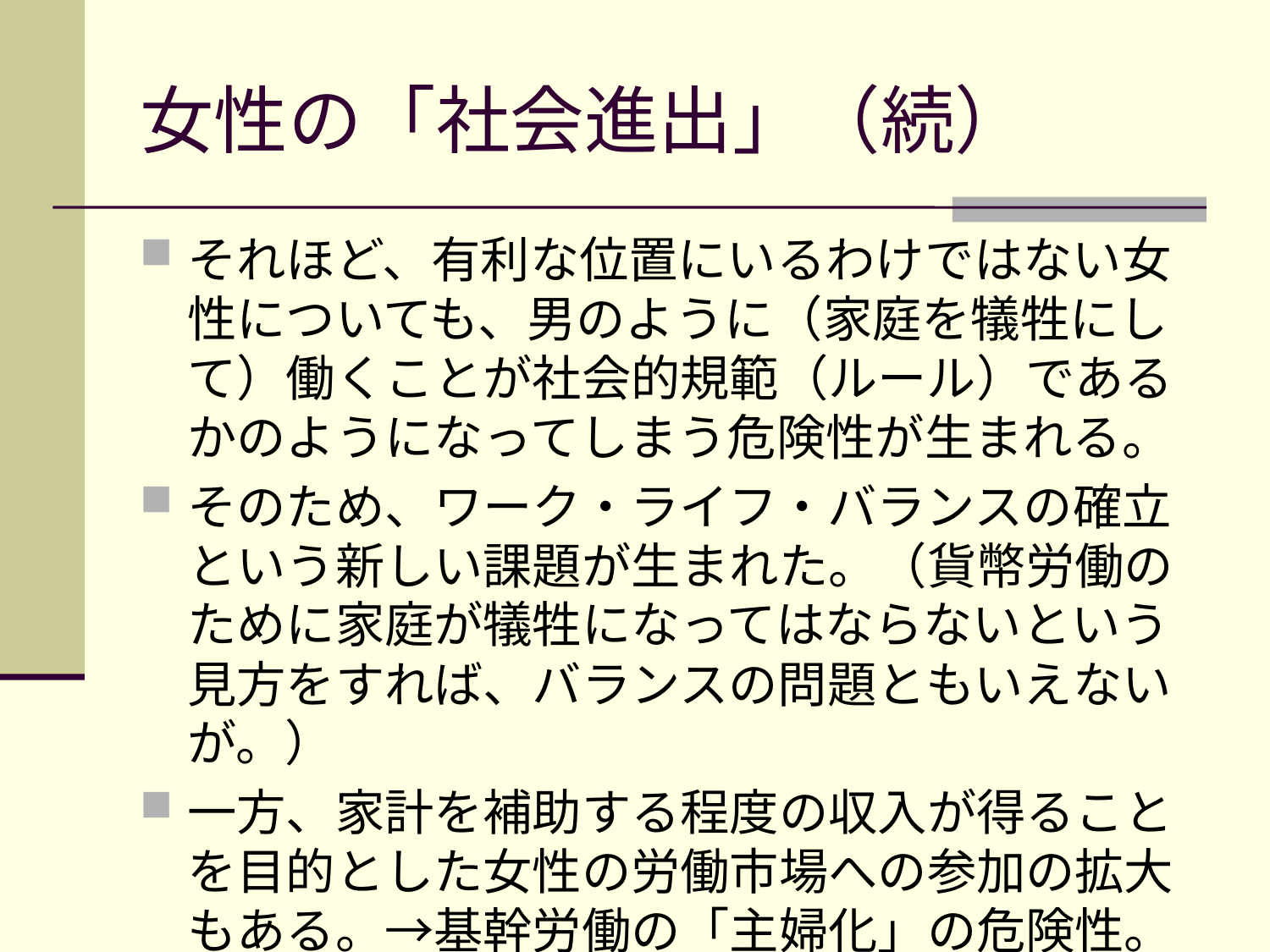

# 女性の「社会進出」（続）
それほど、有利な位置にいるわけではない女性についても、男のように（家庭を犠牲にして）働くことが社会的規範（ルール）であるかのようになってしまう危険性が生まれる。
そのため、ワーク・ライフ・バランスの確立という新しい課題が生まれた。（貨幣労働のために家庭が犠牲になってはならないという見方をすれば、バランスの問題ともいえないが。）
一方、家計を補助する程度の収入が得ることを目的とした女性の労働市場への参加の拡大もある。→基幹労働の「主婦化」の危険性。